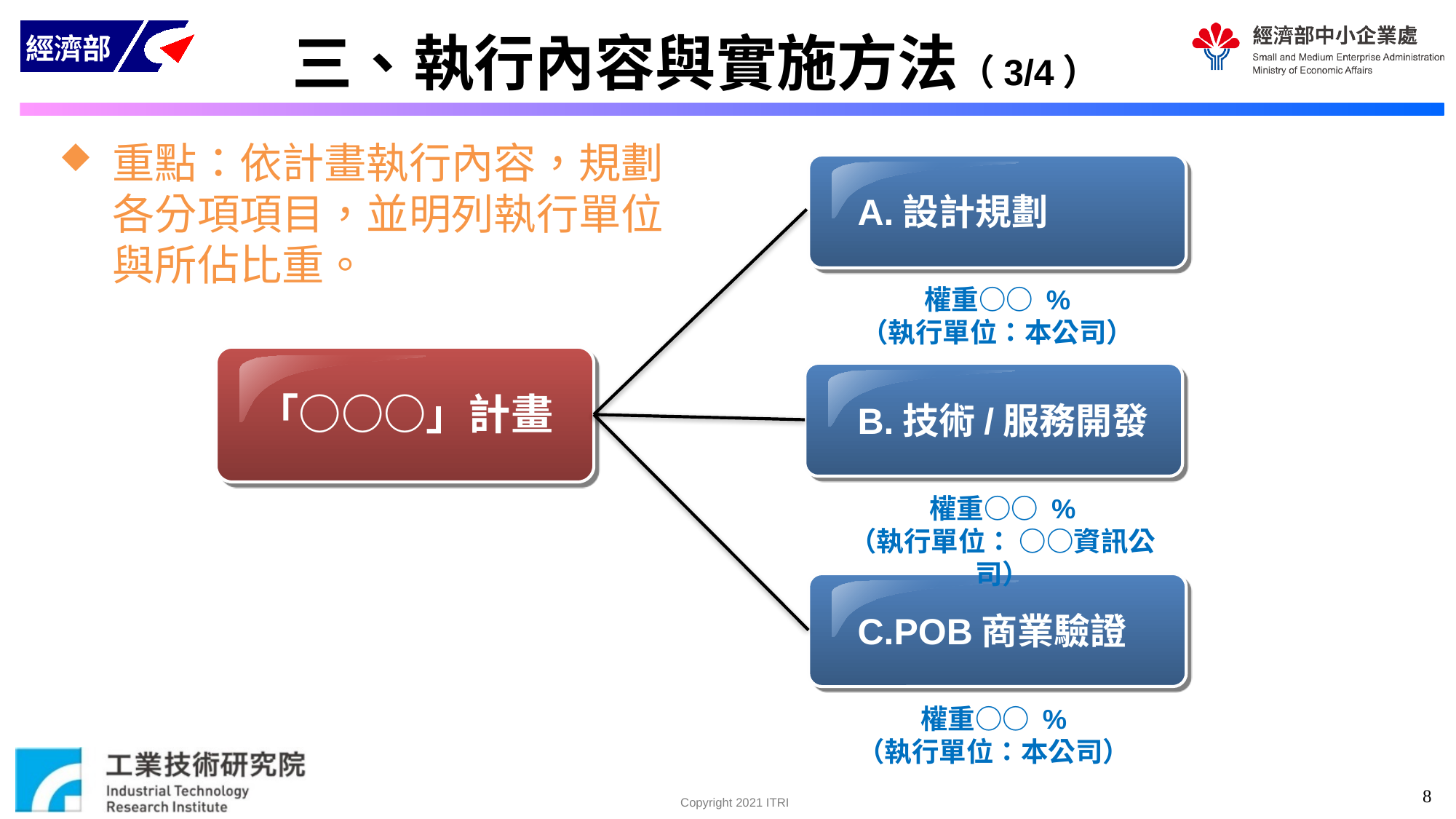

三、執行內容與實施方法（3/4）
重點：依計畫執行內容，規劃各分項項目，並明列執行單位與所佔比重。

A.設計規劃
權重○○ %
（執行單位：本公司）

「○○○」計畫
B.技術/服務開發
權重○○ %
（執行單位： ○○資訊公司）

C.POB商業驗證
權重○○ %
（執行單位：本公司）
8